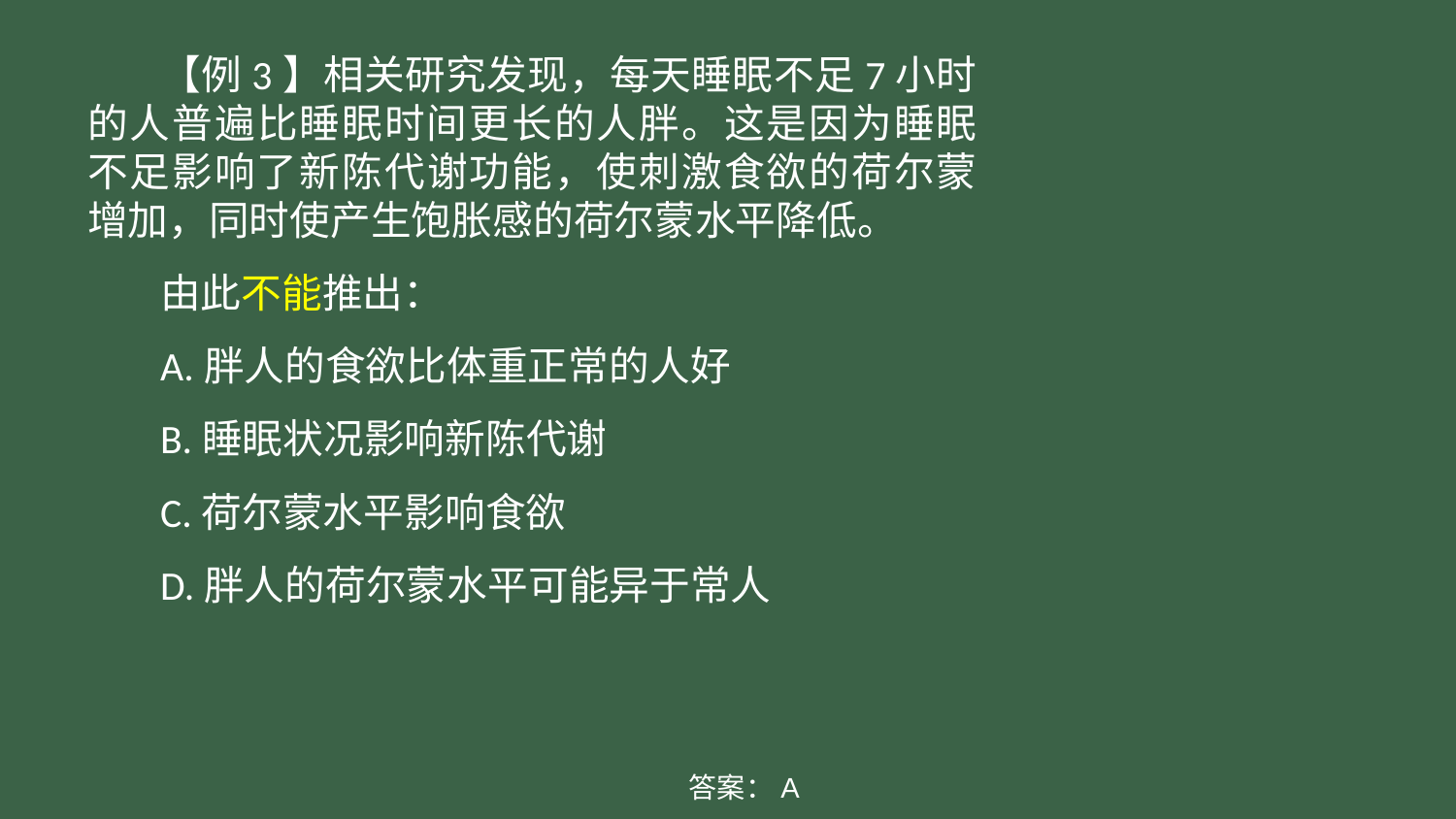

【例3】相关研究发现，每天睡眠不足7小时的人普遍比睡眠时间更长的人胖。这是因为睡眠不足影响了新陈代谢功能，使刺激食欲的荷尔蒙增加，同时使产生饱胀感的荷尔蒙水平降低。
由此不能推出：
A.胖人的食欲比体重正常的人好
B.睡眠状况影响新陈代谢
C.荷尔蒙水平影响食欲
D.胖人的荷尔蒙水平可能异于常人

答案：A